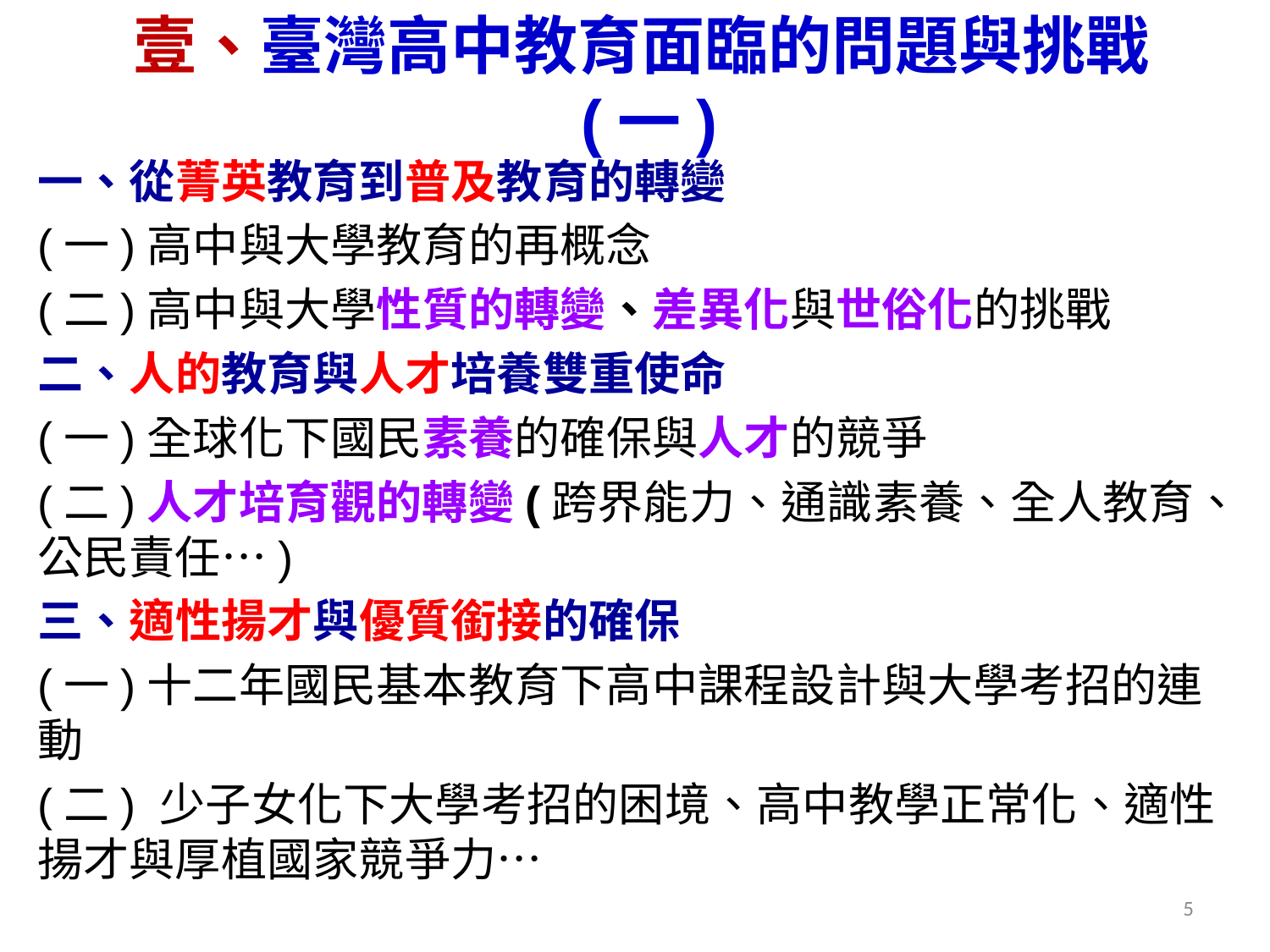

# 壹、臺灣高中教育面臨的問題與挑戰(一)
一、從菁英教育到普及教育的轉變
(一)高中與大學教育的再概念
(二)高中與大學性質的轉變、差異化與世俗化的挑戰
二、人的教育與人才培養雙重使命
(一)全球化下國民素養的確保與人才的競爭
(二)人才培育觀的轉變(跨界能力、通識素養、全人教育、 公民責任…)
三、適性揚才與優質銜接的確保
(一)十二年國民基本教育下高中課程設計與大學考招的連動
(二) 少子女化下大學考招的困境、高中教學正常化、適性揚才與厚植國家競爭力…

5